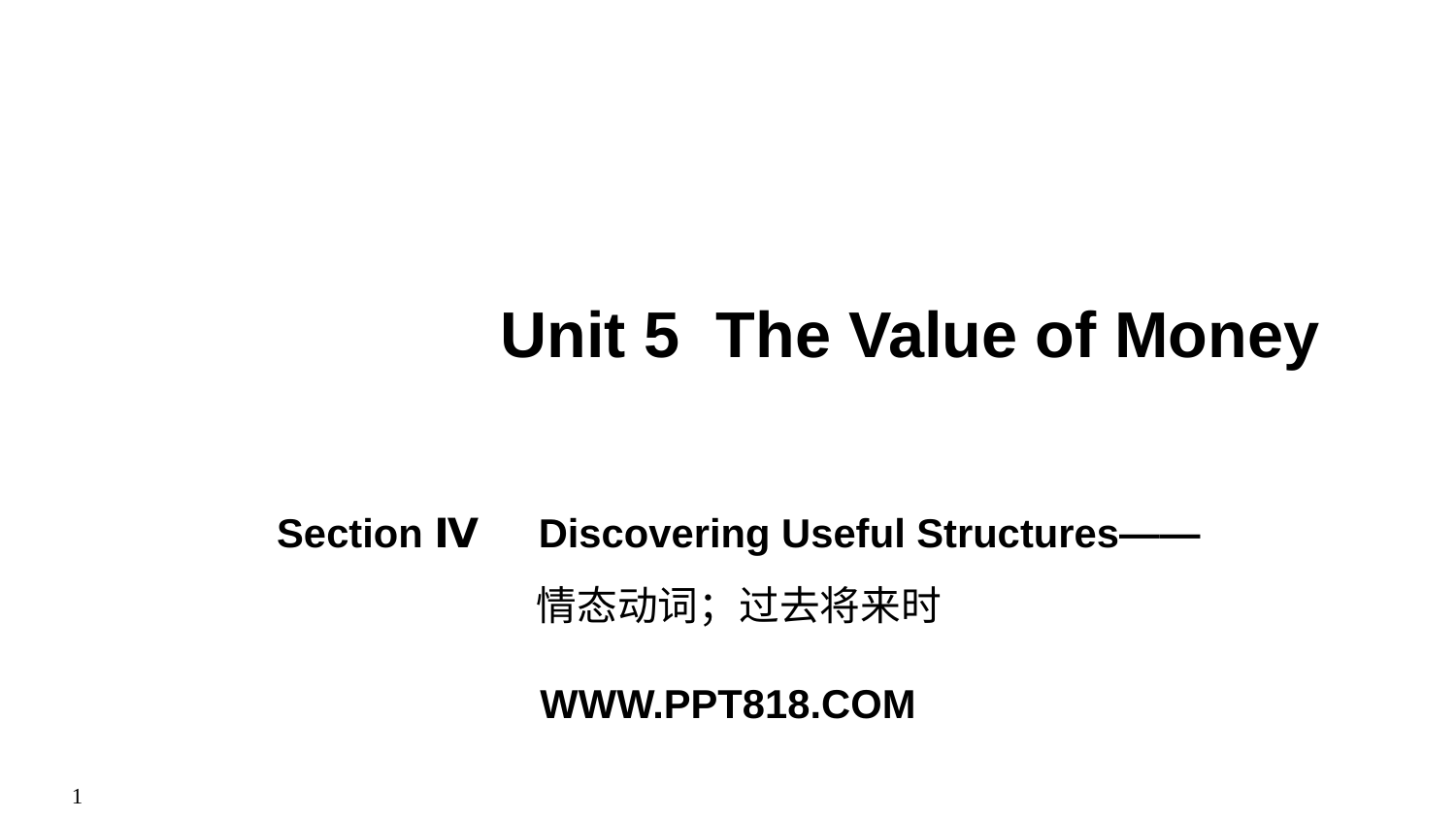

Unit 5  The Value of Money
Section Ⅳ　Discovering Useful Structures——
情态动词；过去将来时
WWW.PPT818.COM